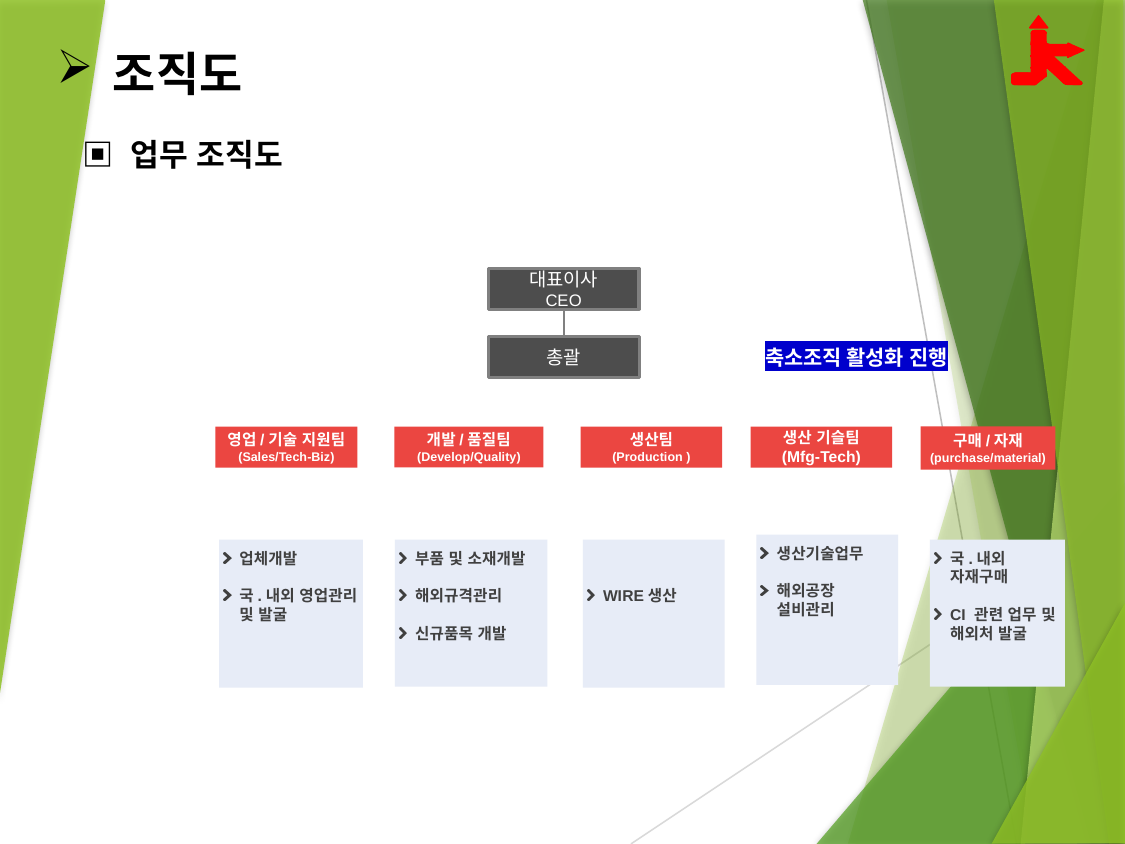

조직도
▣ 업무 조직도
대표이사
CEO
축소조직 활성화 진행
총괄
개발/품질팀
(Develop/Quality)
구매/자재
(purchase/material)
영업/기술 지원팀
(Sales/Tech-Biz)
생산팀
(Production )
생산 기슬팀
(Mfg-Tech)
생산기술업무
해외공장 설비관리
업체개발
국.내외 영업관리 및 발굴
부품 및 소재개발
해외규격관리
신규품목 개발

WIRE생산
국.내외 자재구매
CI 관련 업무 및 해외처 발굴